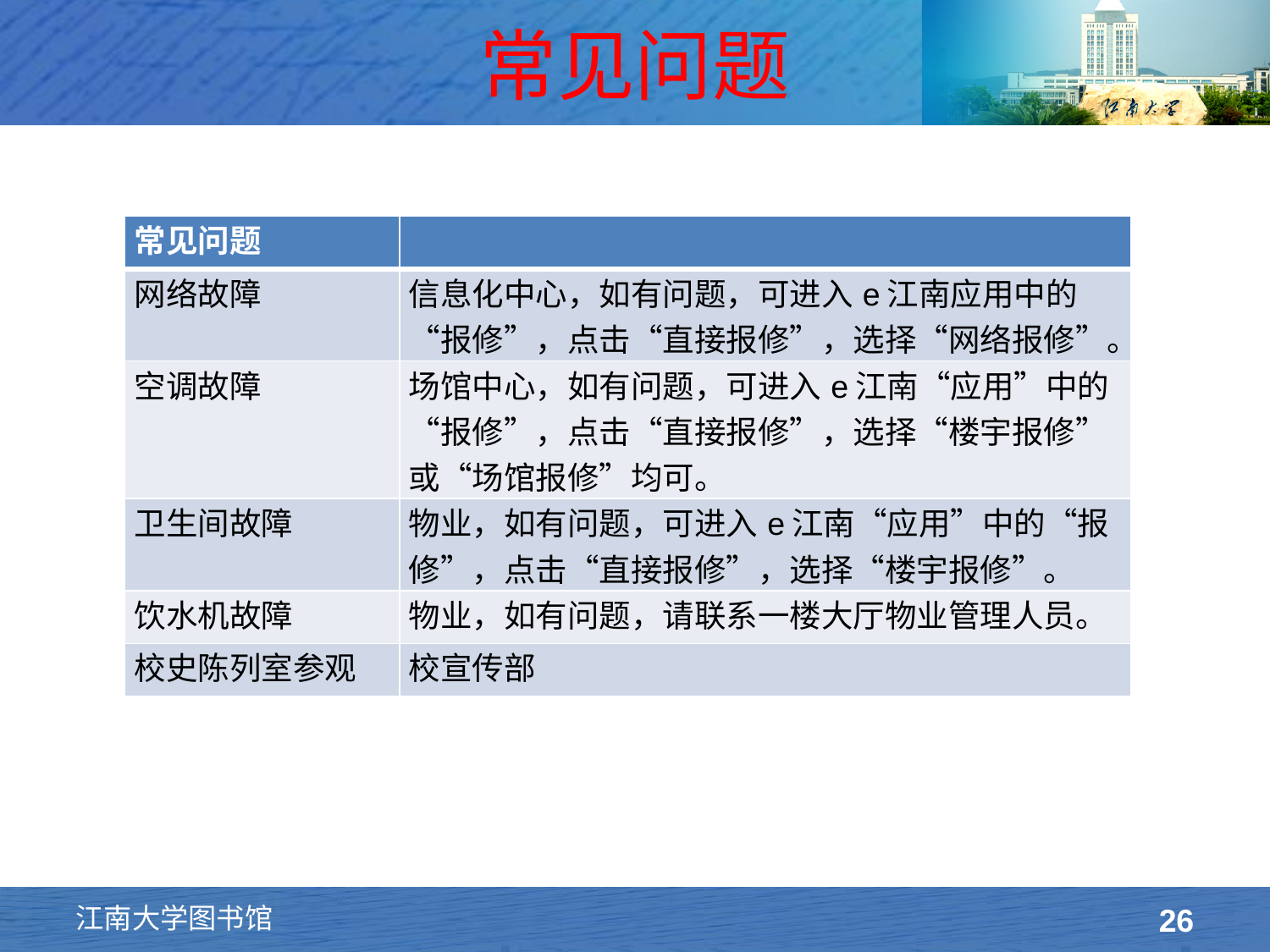

# 常见问题
| 常见问题 |  |
| --- | --- |
| 网络故障 | 信息化中心，如有问题，可进入e江南应用中的“报修”，点击“直接报修”，选择“网络报修”。 |
| 空调故障 | 场馆中心，如有问题，可进入e江南“应用”中的“报修”，点击“直接报修”，选择“楼宇报修”或“场馆报修”均可。 |
| 卫生间故障 | 物业，如有问题，可进入e江南“应用”中的“报修”，点击“直接报修”，选择“楼宇报修”。 |
| 饮水机故障 | 物业，如有问题，请联系一楼大厅物业管理人员。 |
| 校史陈列室参观 | 校宣传部 |